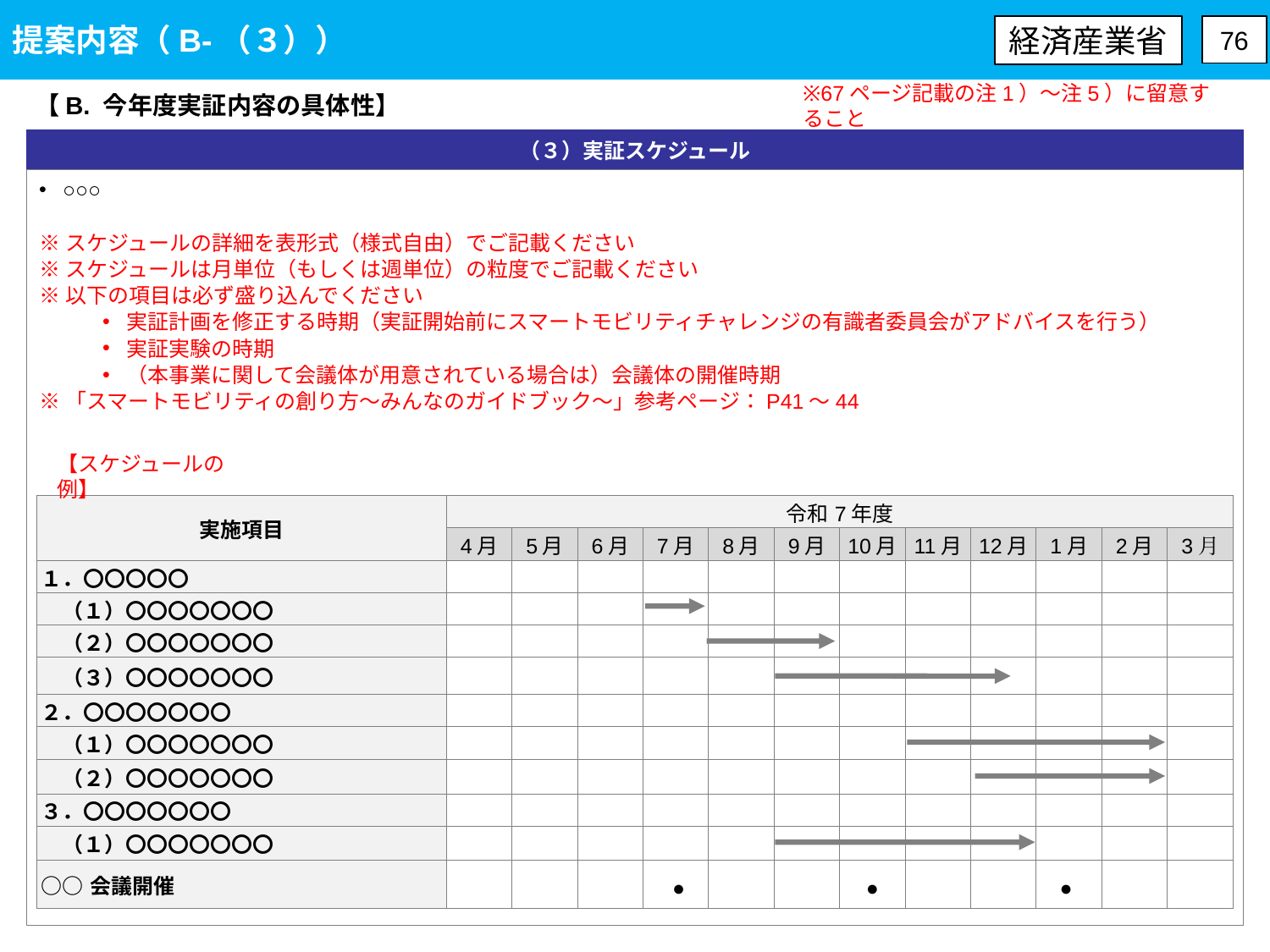

提案内容（B-（３））
経済産業省
76
【B. 今年度実証内容の具体性】
※67ページ記載の注1）～注5）に留意すること
（３）実証スケジュール
○○○

※スケジュールの詳細を表形式（様式自由）でご記載ください
※スケジュールは月単位（もしくは週単位）の粒度でご記載ください
※以下の項目は必ず盛り込んでください
実証計画を修正する時期（実証開始前にスマートモビリティチャレンジの有識者委員会がアドバイスを行う）
実証実験の時期
（本事業に関して会議体が用意されている場合は）会議体の開催時期
※「スマートモビリティの創り方～みんなのガイドブック～」参考ページ：P41～44

【スケジュールの例】
| 実施項目 | 令和7年度 |  |  |  |  |  |  |  |  |  |  |  |
| --- | --- | --- | --- | --- | --- | --- | --- | --- | --- | --- | --- | --- |
|  | 4月 | 5月 | 6月 | 7月 | 8月 | 9月 | 10月 | 11月 | 12月 | 1月 | 2月 | 3月 |
| １．〇〇〇〇〇 |  |  |  |  |  |  |  |  |  |  |  |  |
| （１）〇〇〇〇〇〇〇 |  |  |  |  |  |  |  |  |  |  |  |  |
| （２）〇〇〇〇〇〇〇 |  |  |  |  |  |  |  |  |  |  |  |  |
| （３）〇〇〇〇〇〇〇 |  |  |  |  |  |  |  |  |  |  |  |  |
| ２．〇〇〇〇〇〇〇 |  |  |  |  |  |  |  |  |  |  |  |  |
| （１）〇〇〇〇〇〇〇 |  |  |  |  |  |  |  |  |  |  |  |  |
| （２）〇〇〇〇〇〇〇 |  |  |  |  |  |  |  |  |  |  |  |  |
| ３．〇〇〇〇〇〇〇 |  |  |  |  |  |  |  |  |  |  |  |  |
| （１）〇〇〇〇〇〇〇 |  |  |  |  |  |  |  |  |  |  |  |  |
| ○○会議開催 |  |  |  | ● |  |  | ● |  |  | ● |  |  |